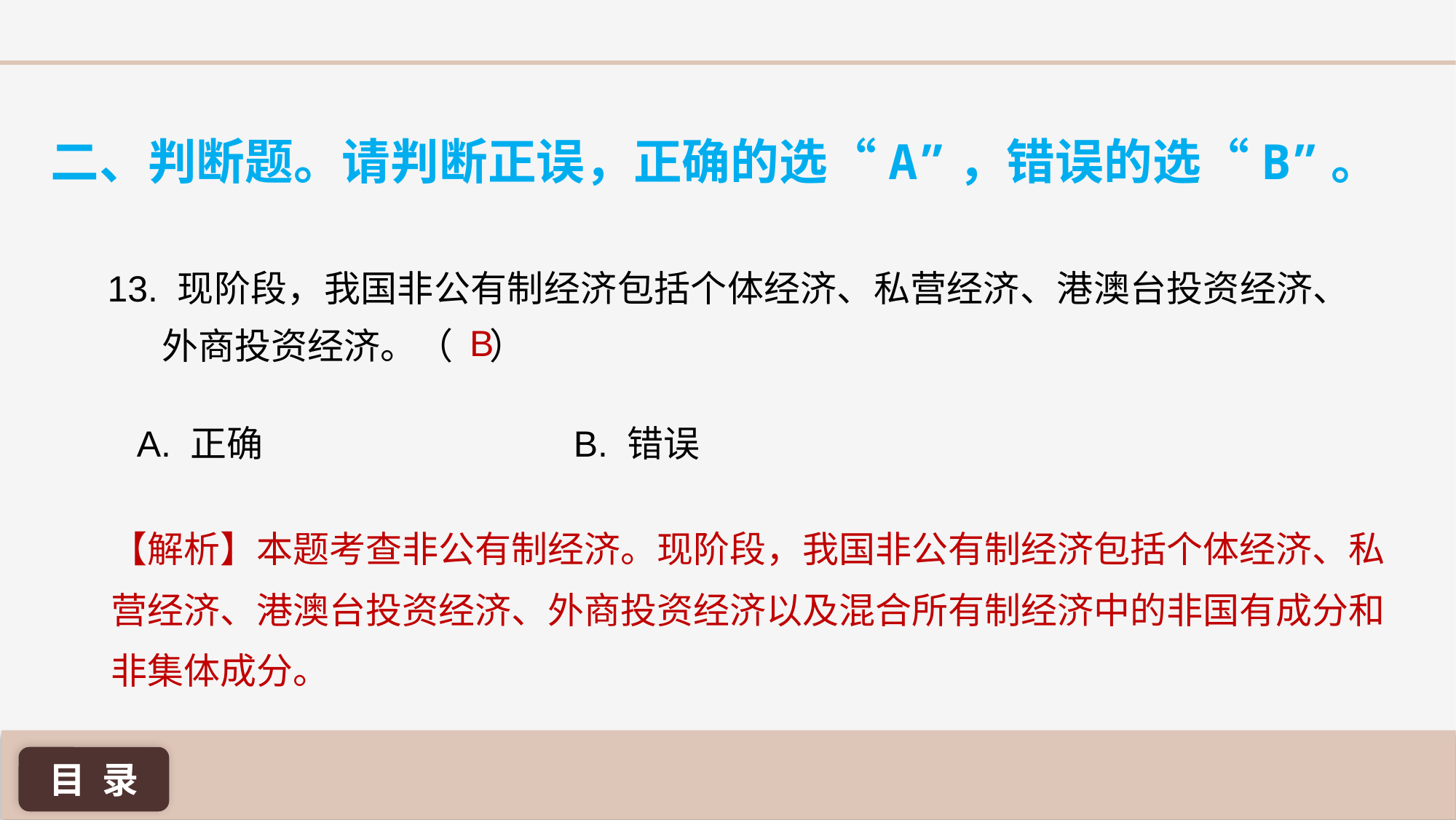

二、判断题。请判断正误，正确的选“A”，错误的选“B”。
13. 现阶段，我国非公有制经济包括个体经济、私营经济、港澳台投资经济、外商投资经济。（ 	）
B
A. 正确 			B. 错误
【解析】本题考查非公有制经济。现阶段，我国非公有制经济包括个体经济、私营经济、港澳台投资经济、外商投资经济以及混合所有制经济中的非国有成分和非集体成分。